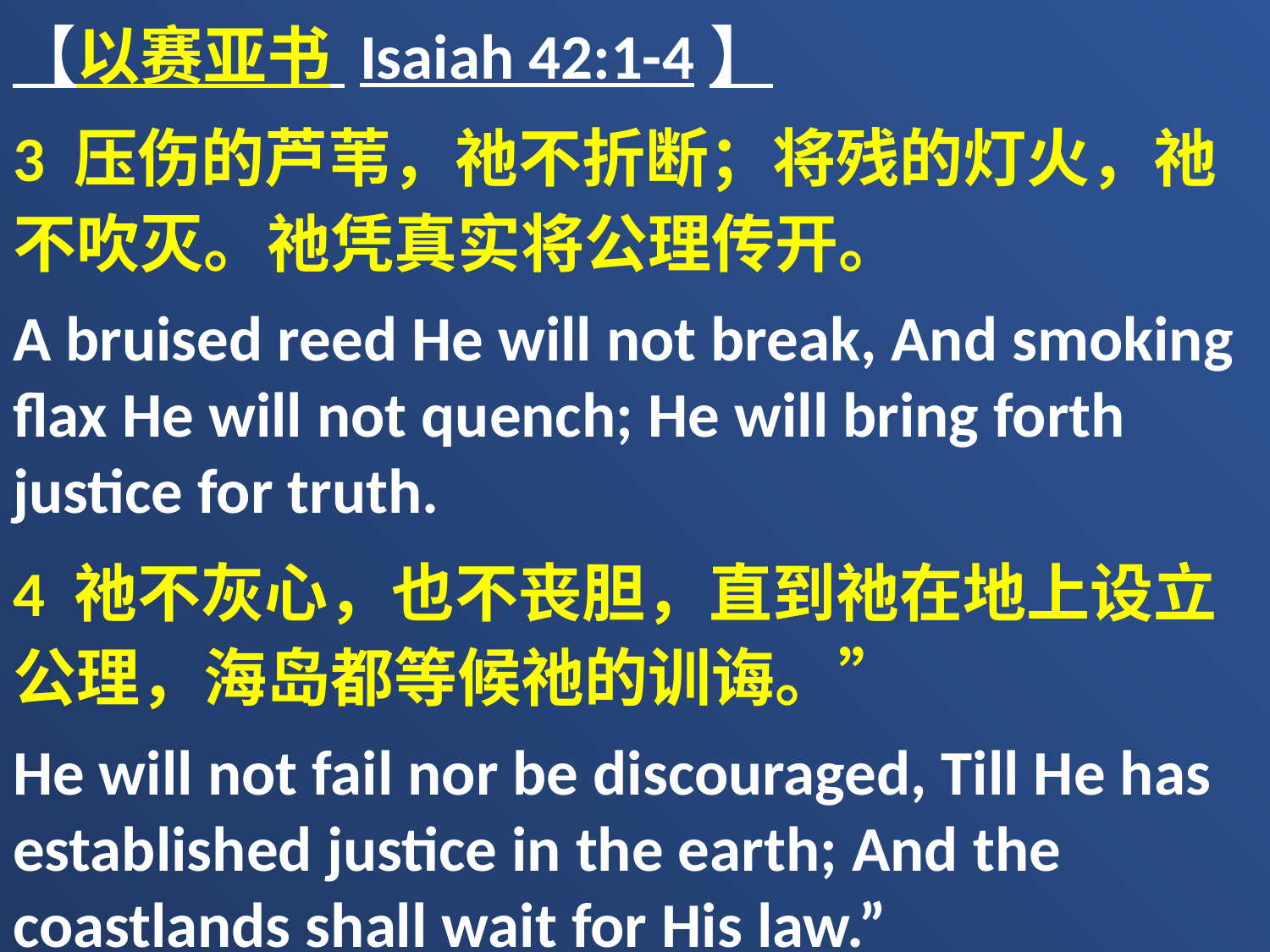

【以赛亚书 Isaiah 42:1-4】
3 压伤的芦苇，祂不折断；将残的灯火，祂不吹灭。祂凭真实将公理传开。
A bruised reed He will not break, And smoking flax He will not quench; He will bring forth justice for truth.
4 祂不灰心，也不丧胆，直到祂在地上设立公理，海岛都等候祂的训诲。”
He will not fail nor be discouraged, Till He has established justice in the earth; And the coastlands shall wait for His law.”